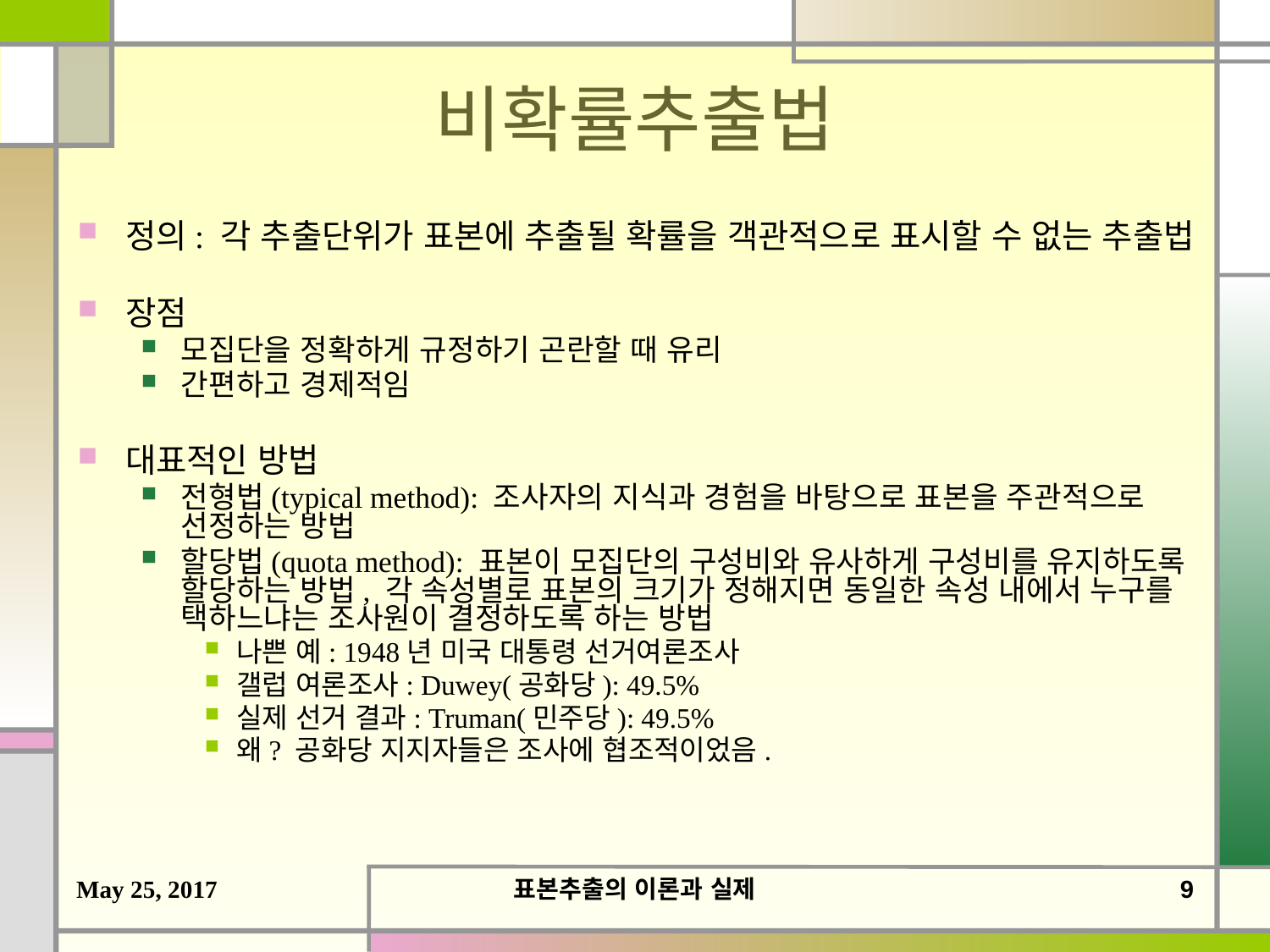

# 비확률추출법
정의: 각 추출단위가 표본에 추출될 확률을 객관적으로 표시할 수 없는 추출법

장점
모집단을 정확하게 규정하기 곤란할 때 유리
간편하고 경제적임

대표적인 방법
전형법(typical method): 조사자의 지식과 경험을 바탕으로 표본을 주관적으로 선정하는 방법
할당법(quota method): 표본이 모집단의 구성비와 유사하게 구성비를 유지하도록 할당하는 방법, 각 속성별로 표본의 크기가 정해지면 동일한 속성 내에서 누구를 택하느냐는 조사원이 결정하도록 하는 방법
나쁜 예: 1948년 미국 대통령 선거여론조사
갤럽 여론조사: Duwey(공화당): 49.5%
실제 선거 결과: Truman(민주당): 49.5%
왜? 공화당 지지자들은 조사에 협조적이었음.
May 25, 2017
표본추출의 이론과 실제

9